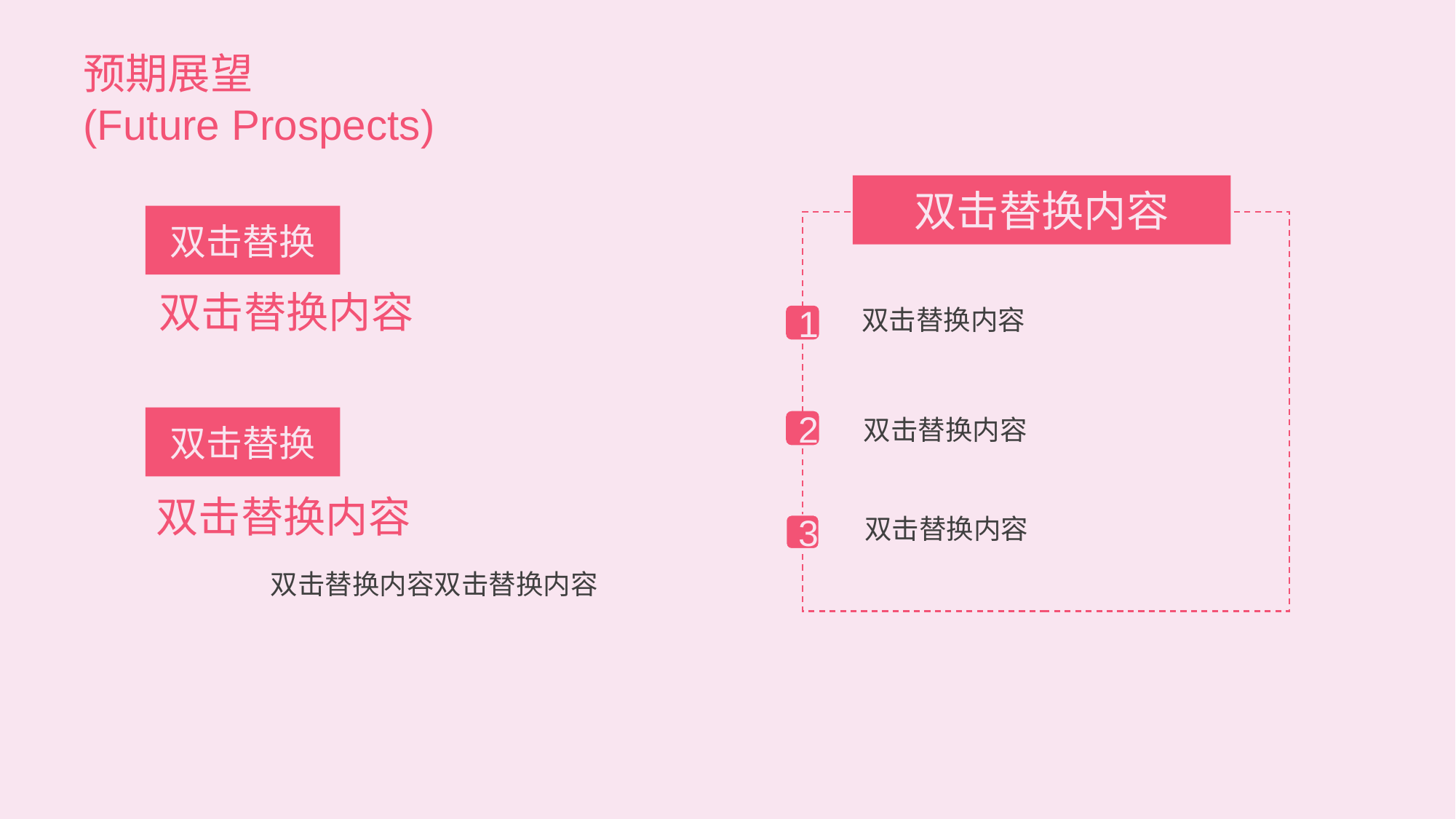

预期展望
(Future Prospects)
双击替换内容
双击替换

双击替换内容
双击替换内容
1
双击替换
双击替换内容
2
双击替换内容
双击替换内容
3
双击替换内容双击替换内容